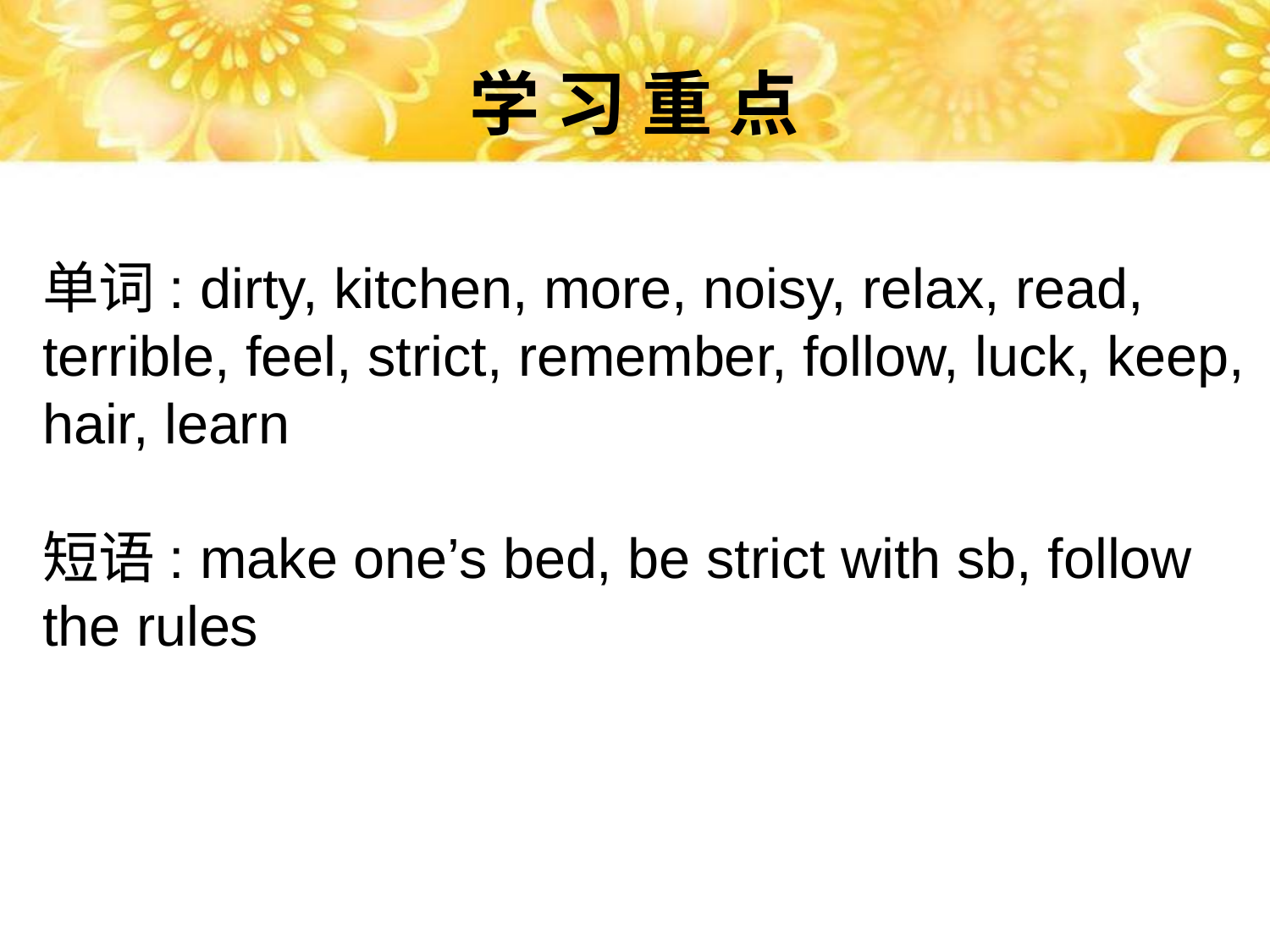

学 习 重 点
单词: dirty, kitchen, more, noisy, relax, read, terrible, feel, strict, remember, follow, luck, keep, hair, learn

短语: make one’s bed, be strict with sb, follow the rules